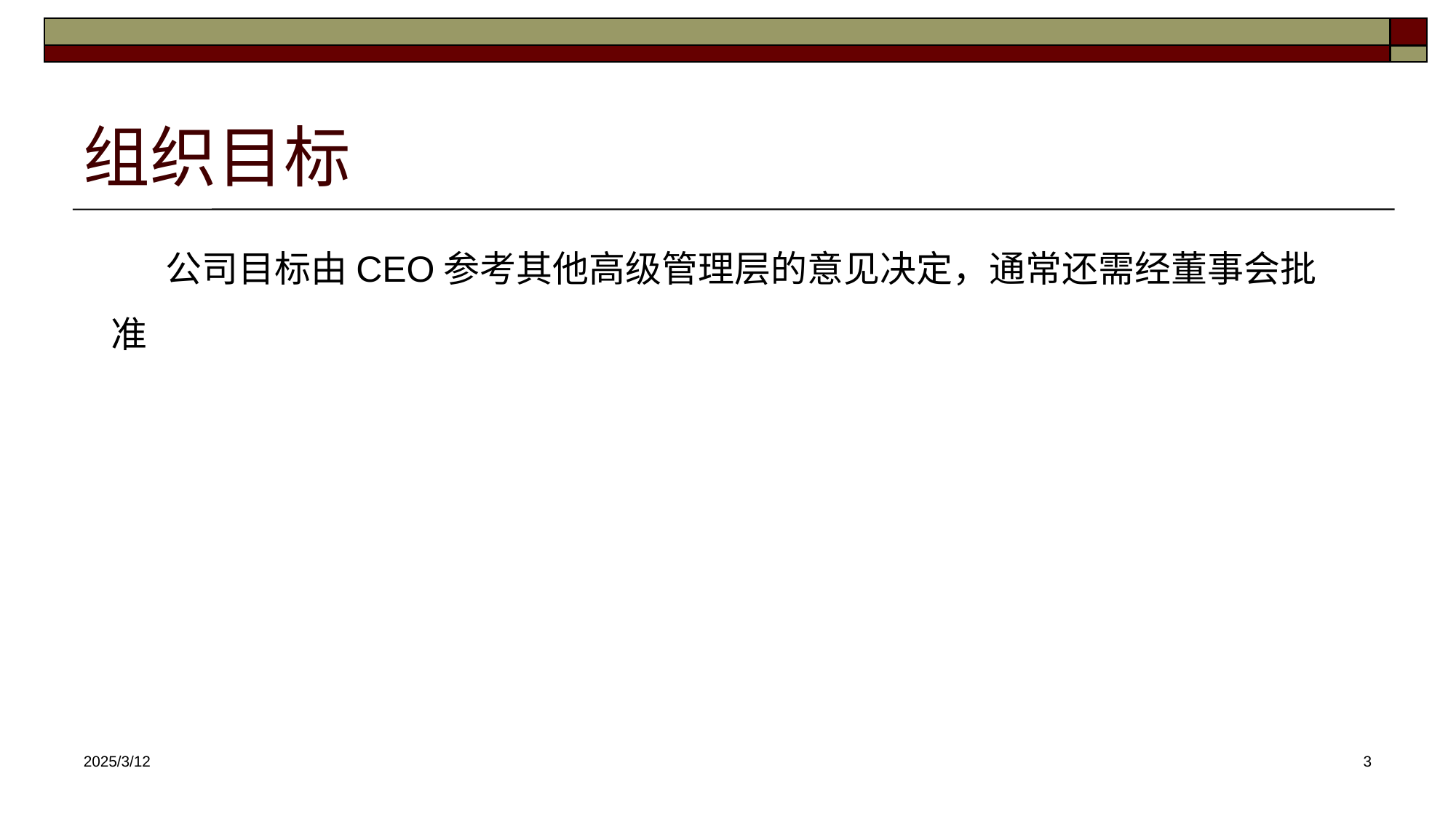

# 组织目标
公司目标由CEO参考其他高级管理层的意见决定，通常还需经董事会批准
2025/3/12
3